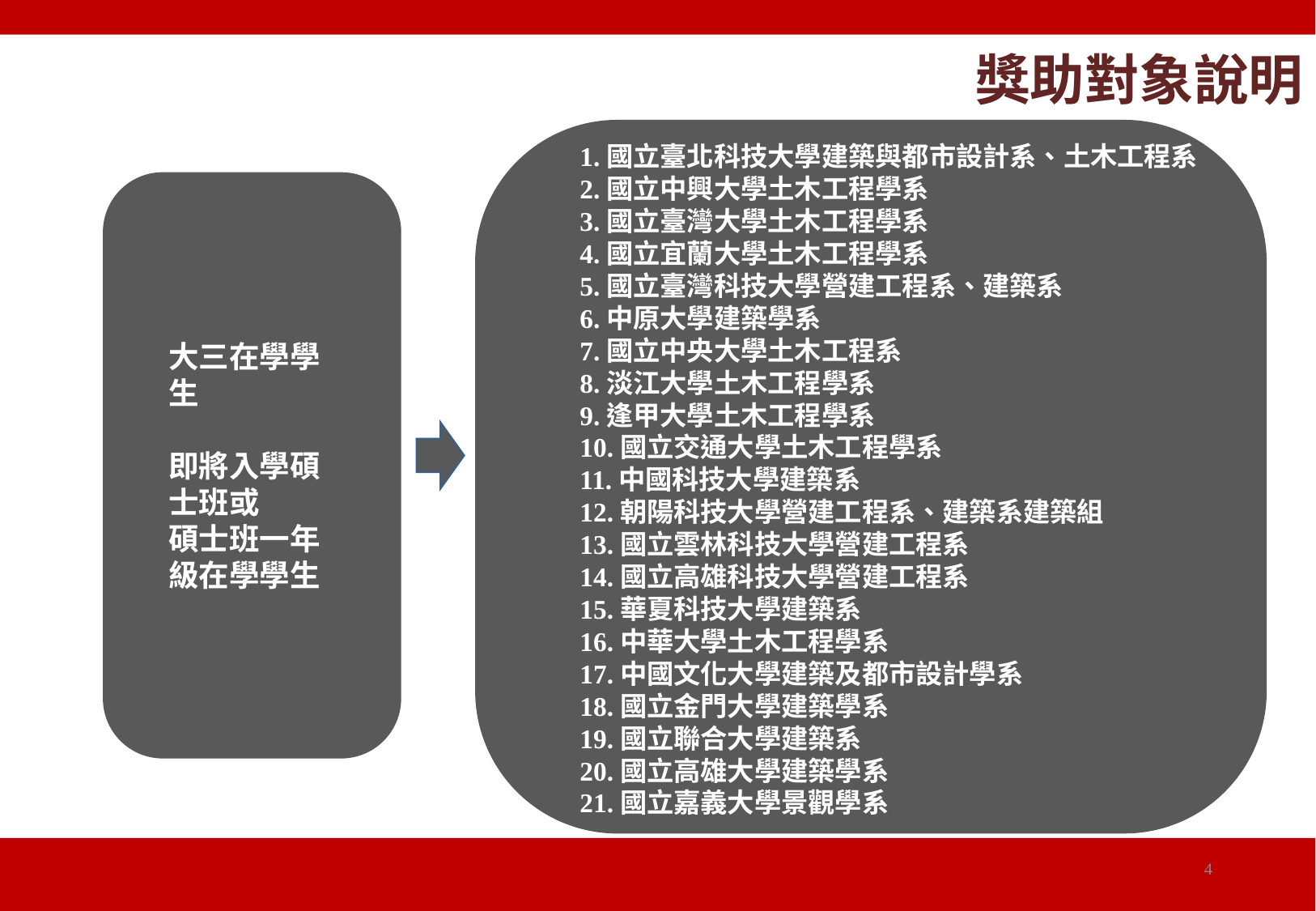

獎助對象說明
1.國立臺北科技大學建築與都市設計系、土木工程系
2.國立中興大學土木工程學系
3.國立臺灣大學土木工程學系
4.國立宜蘭大學土木工程學系
5.國立臺灣科技大學營建工程系、建築系
6.中原大學建築學系
7.國立中央大學土木工程系
8.淡江大學土木工程學系
9.逢甲大學土木工程學系
10.國立交通大學土木工程學系
11.中國科技大學建築系
12.朝陽科技大學營建工程系、建築系建築組
13.國立雲林科技大學營建工程系
14.國立高雄科技大學營建工程系
15.華夏科技大學建築系
16.中華大學土木工程學系
17.中國文化大學建築及都市設計學系
18.國立金門大學建築學系
19.國立聯合大學建築系
20.國立高雄大學建築學系
21.國立嘉義大學景觀學系

大三在學學生

即將入學碩士班或
碩士班一年級在學學生

4